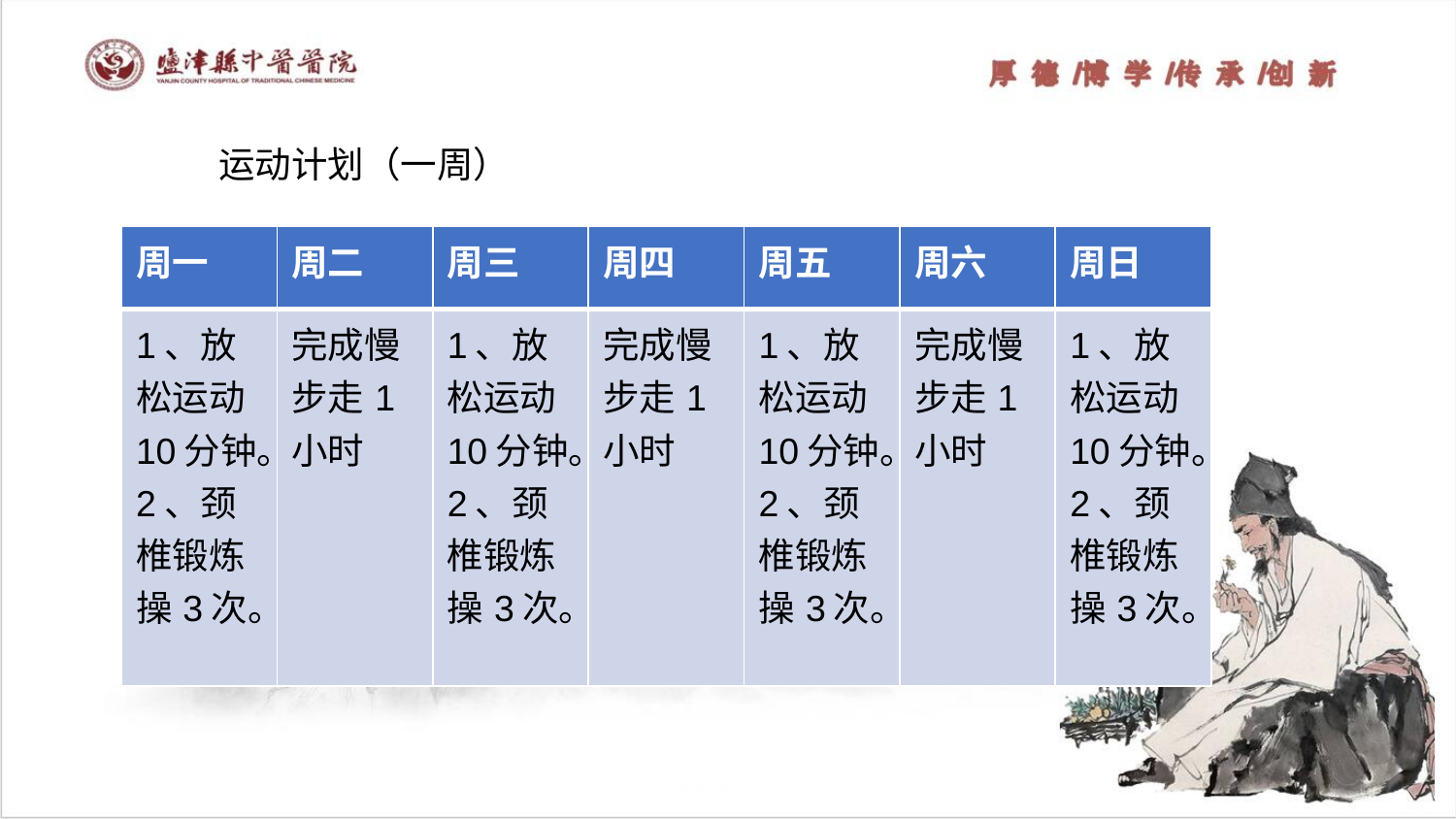

运动计划（一周）
| 周一 | 周二 | 周三 | 周四 | 周五 | 周六 | 周日 |
| --- | --- | --- | --- | --- | --- | --- |
| 1、放松运动10分钟。 2、颈椎锻炼操3次。 | 完成慢步走1小时 | 1、放松运动10分钟。 2、颈椎锻炼操3次。 | 完成慢步走1小时 | 1、放松运动10分钟。 2、颈椎锻炼操3次。 | 完成慢步走1小时 | 1、放松运动10分钟。 2、颈椎锻炼操3次。 |